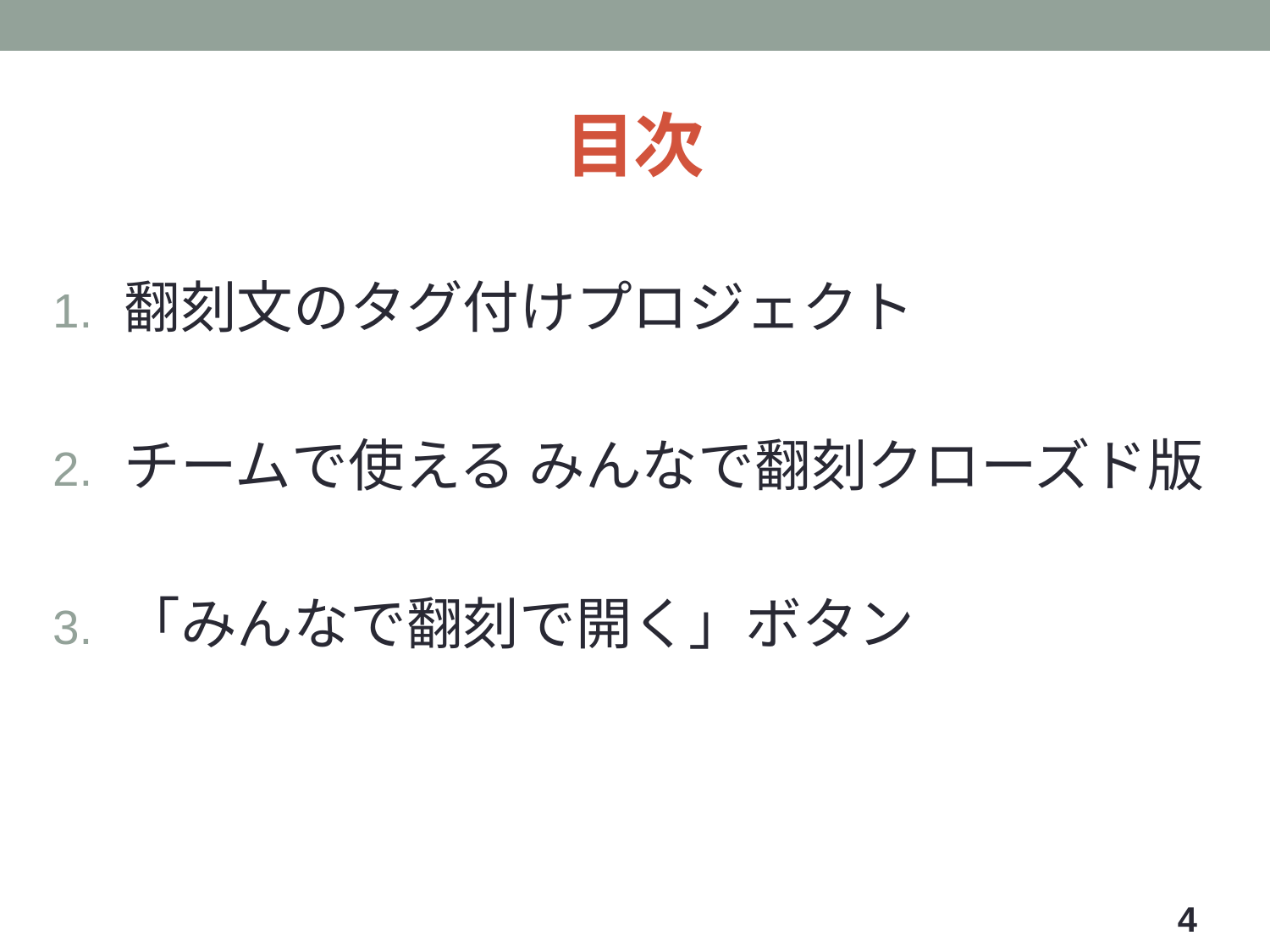

# 目次
翻刻文のタグ付けプロジェクト

チームで使える みんなで翻刻クローズド版

「みんなで翻刻で開く」ボタン
4